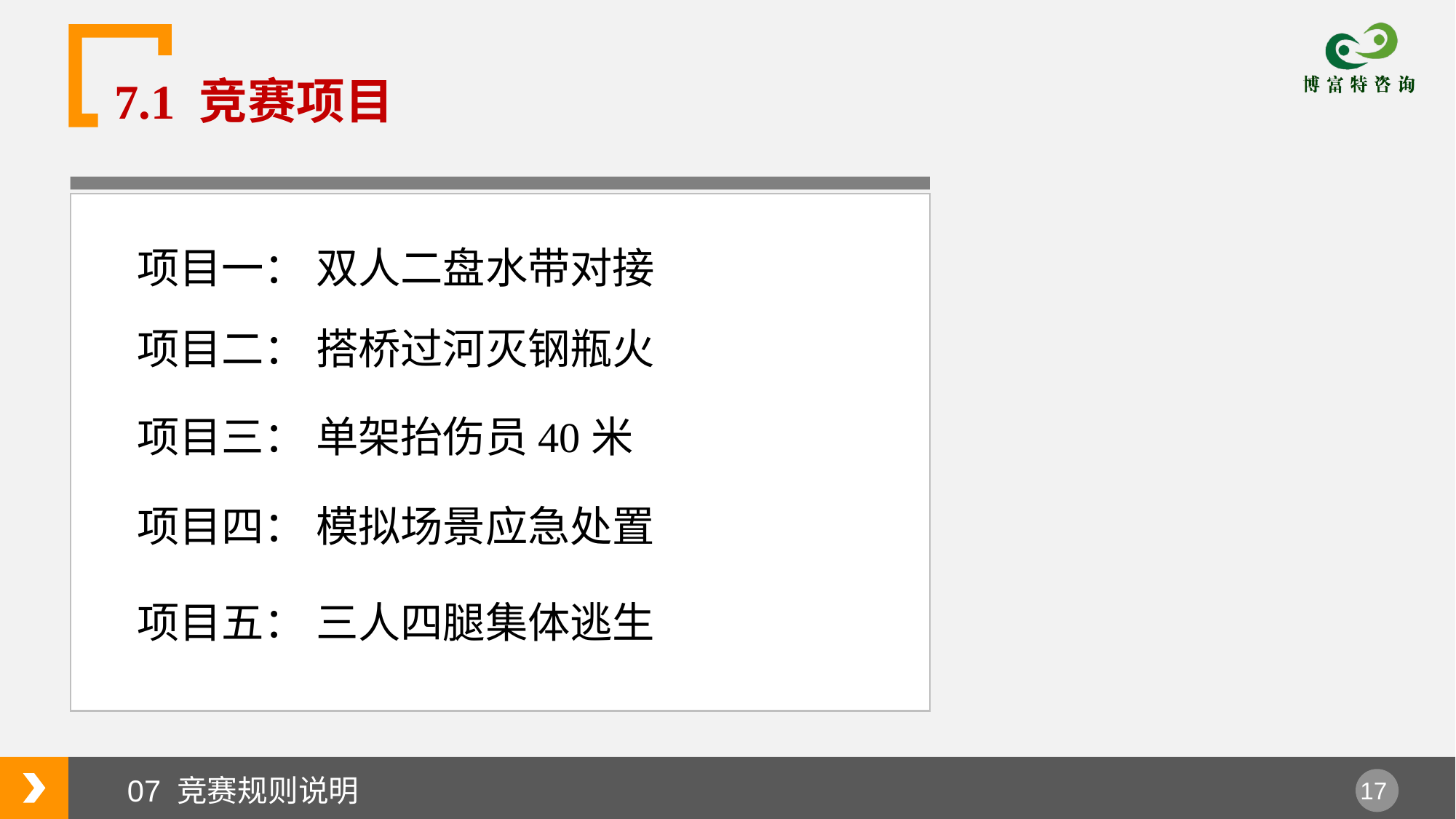

7.1 竞赛项目

项目一： 双人二盘水带对接
项目二： 搭桥过河灭钢瓶火
项目三： 单架抬伤员40米
项目四： 模拟场景应急处置
项目五： 三人四腿集体逃生